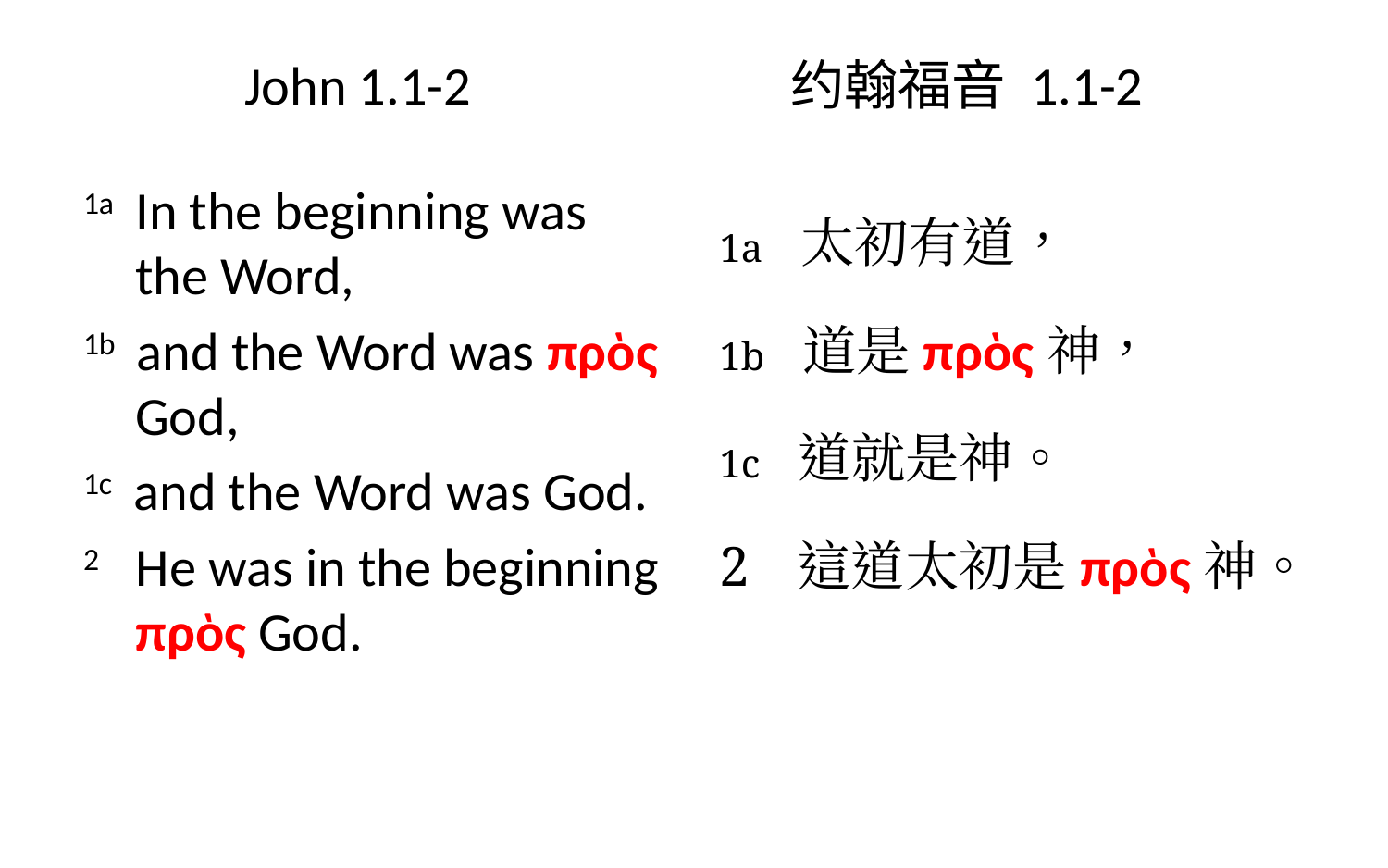

# John 1.1-2                         约翰福音 1.1-2
1a   In the beginning was the Word,
1b   and the Word was πρὸς God,
1c   and the Word was God.
2   He was in the beginning πρὸς God.
1a  太初有道，
1b  道是πρὸς神，
1c  道就是神。
這道太初是πρὸς神。